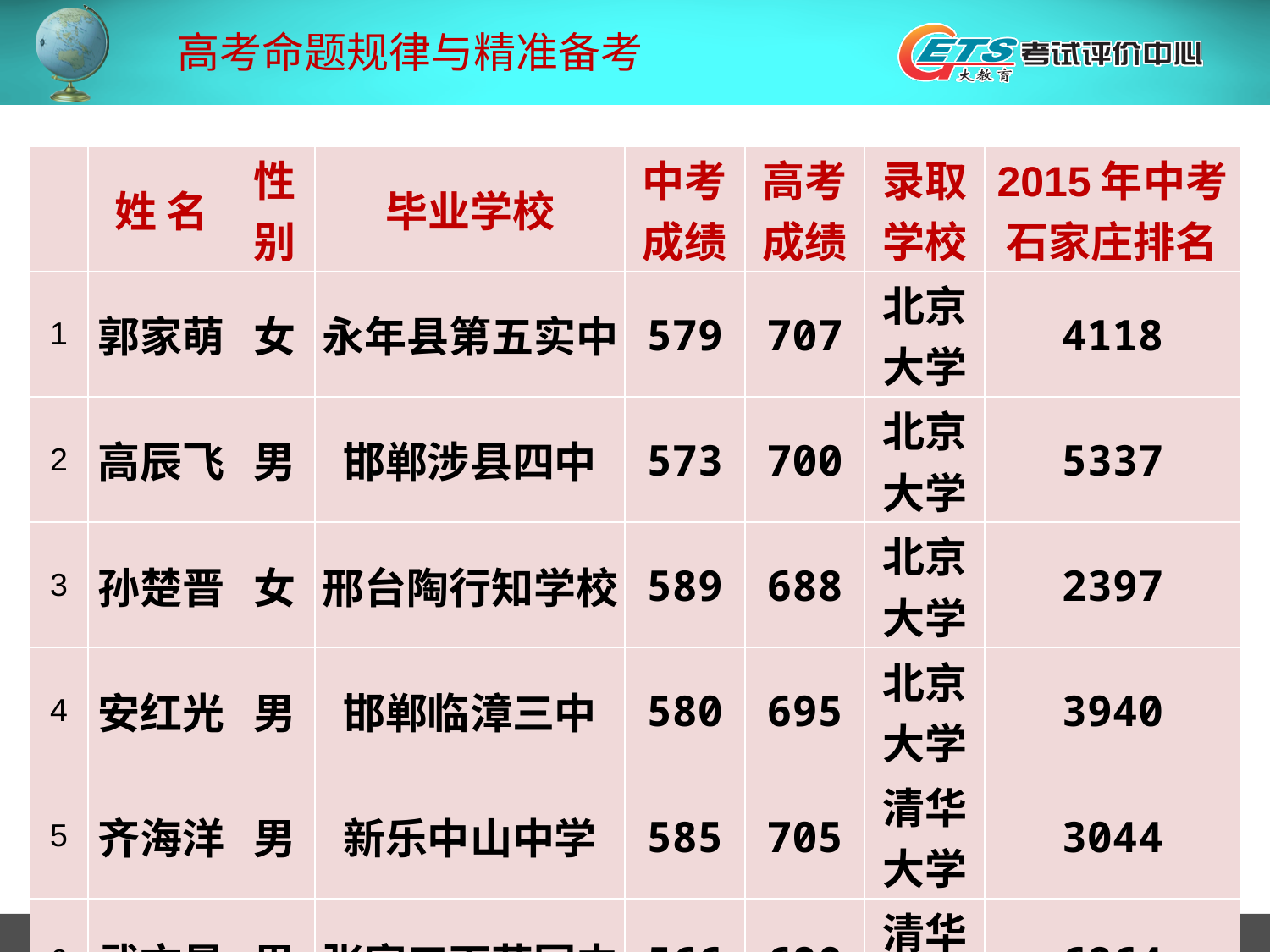

高考命题规律与精准备考
|  | 姓 名 | 性 别 | 毕业学校 | 中考 成绩 | 高考 成绩 | 录取 学校 | 2015年中考 石家庄排名 |
| --- | --- | --- | --- | --- | --- | --- | --- |
| 1 | 郭家萌 | 女 | 永年县第五实中 | 579 | 707 | 北京 大学 | 4118 |
| 2 | 高辰飞 | 男 | 邯郸涉县四中 | 573 | 700 | 北京 大学 | 5337 |
| 3 | 孙楚晋 | 女 | 邢台陶行知学校 | 589 | 688 | 北京 大学 | 2397 |
| 4 | 安红光 | 男 | 邯郸临漳三中 | 580 | 695 | 北京 大学 | 3940 |
| 5 | 齐海洋 | 男 | 新乐中山中学 | 585 | 705 | 清华 大学 | 3044 |
| 6 | 武文昊 | 男 | 张家口下花园中 | 566 | 690 | 清华 大学 | 6864 |